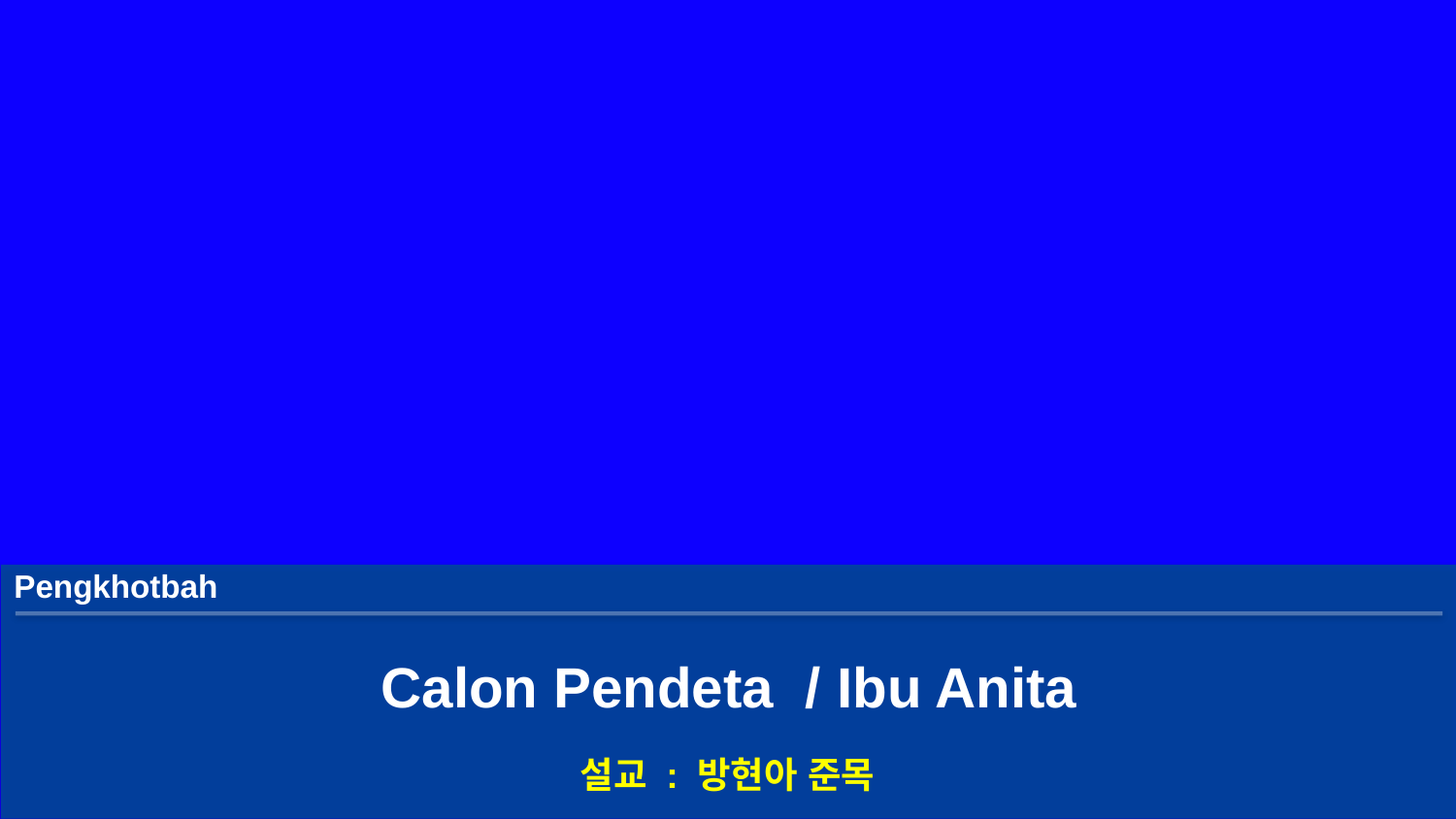

Pengkhotbah

Calon Pendeta  / Ibu Anita
설교 : 방현아 준목